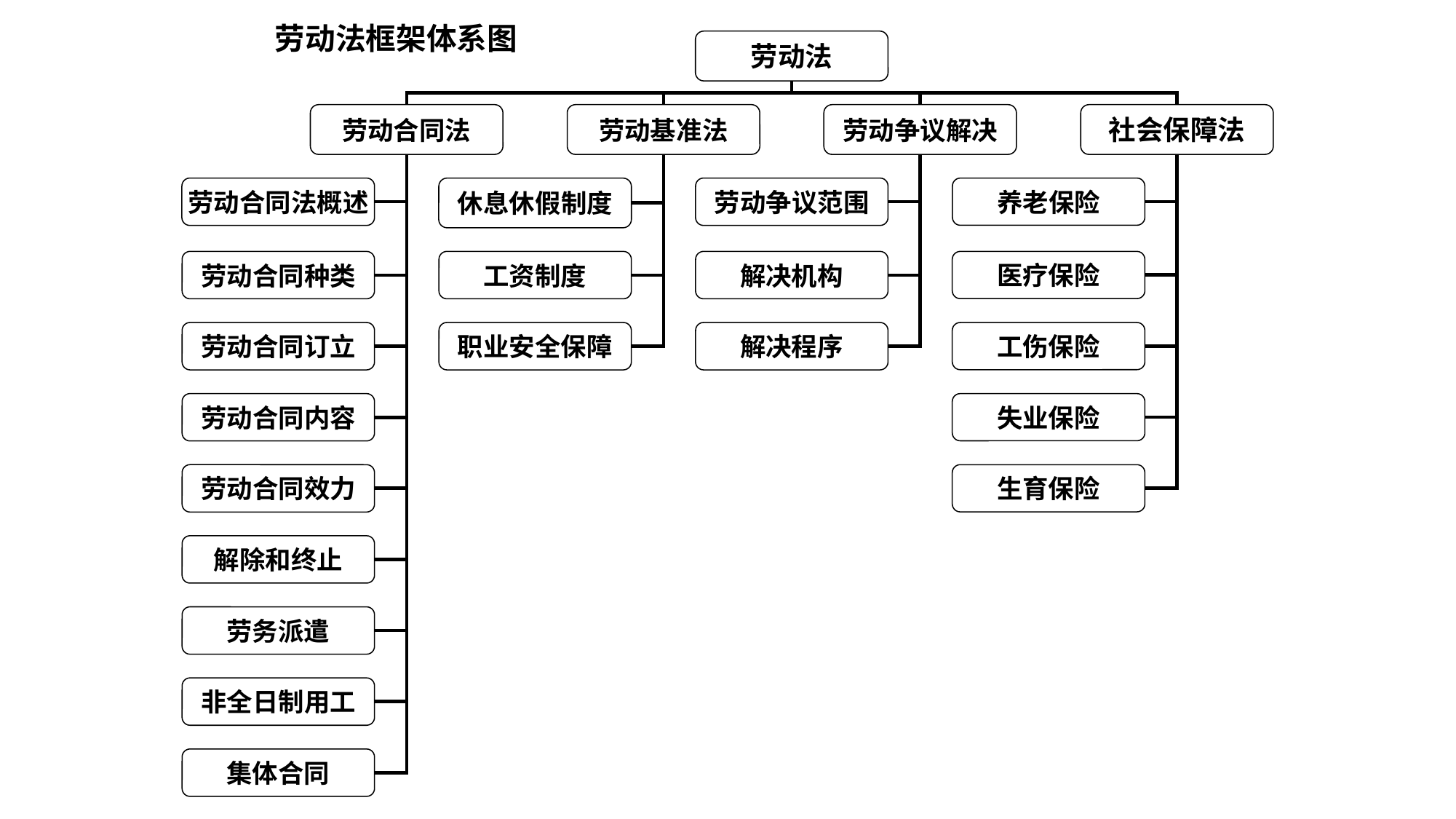

劳动法框架体系图

劳动法
劳动合同法
劳动基准法
劳动争议解决
社会保障法
劳动合同法概述
休息休假制度
劳动争议范围
养老保险
劳动合同种类
工资制度
解决机构
医疗保险
劳动合同订立
职业安全保障
解决程序
工伤保险
劳动合同内容
失业保险
劳动合同效力
生育保险
解除和终止
劳务派遣
非全日制用工
集体合同